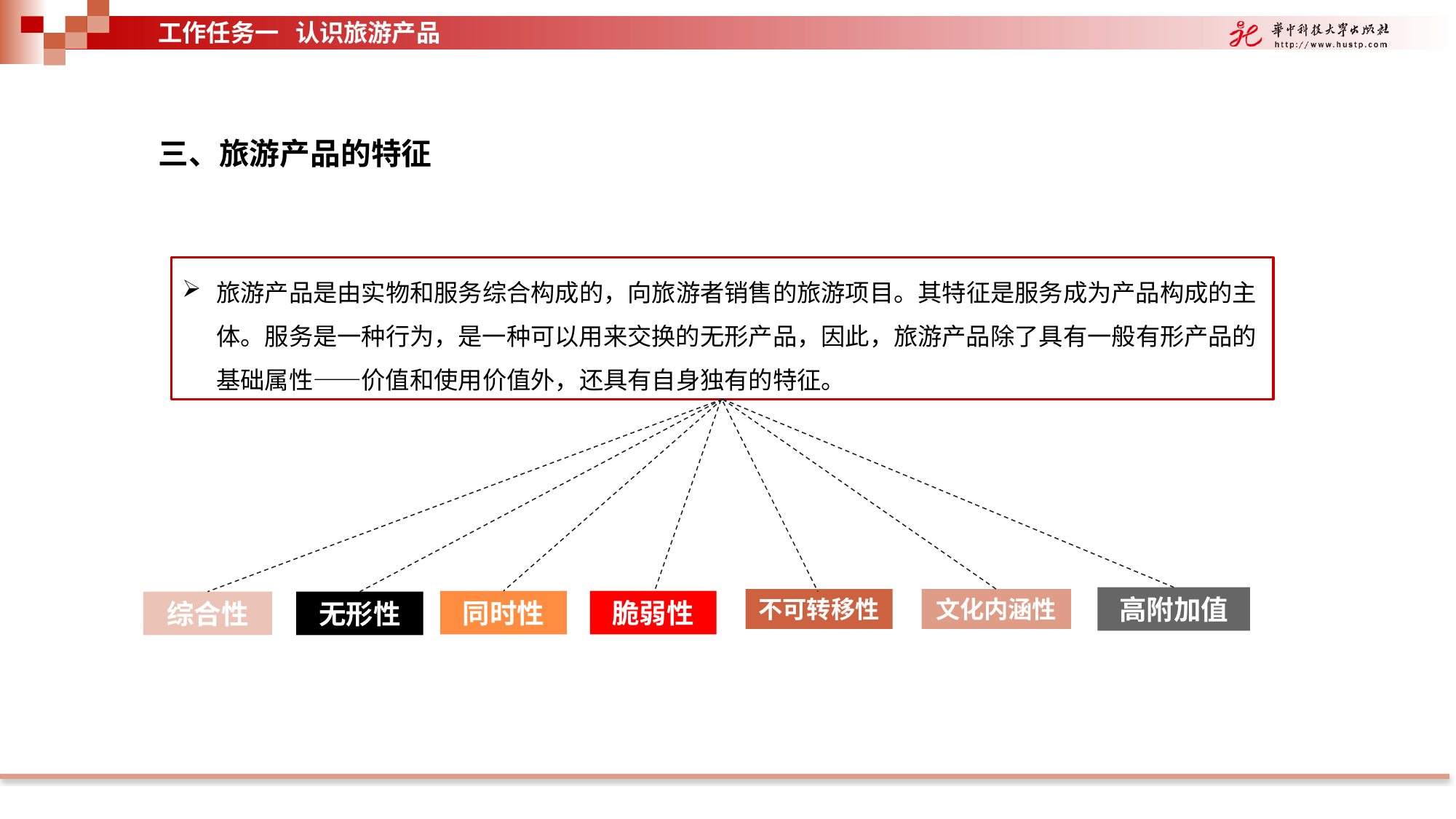

工作任务一   认识旅游产品
三、旅游产品的特征
旅游产品是由实物和服务综合构成的，向旅游者销售的旅游项目。其特征是服务成为产品构成的主体。服务是一种行为，是一种可以用来交换的无形产品，因此，旅游产品除了具有一般有形产品的基础属性——价值和使用价值外，还具有自身独有的特征。
高附加值
文化内涵性
同时性
综合性
无形性
不可转移性
脆弱性